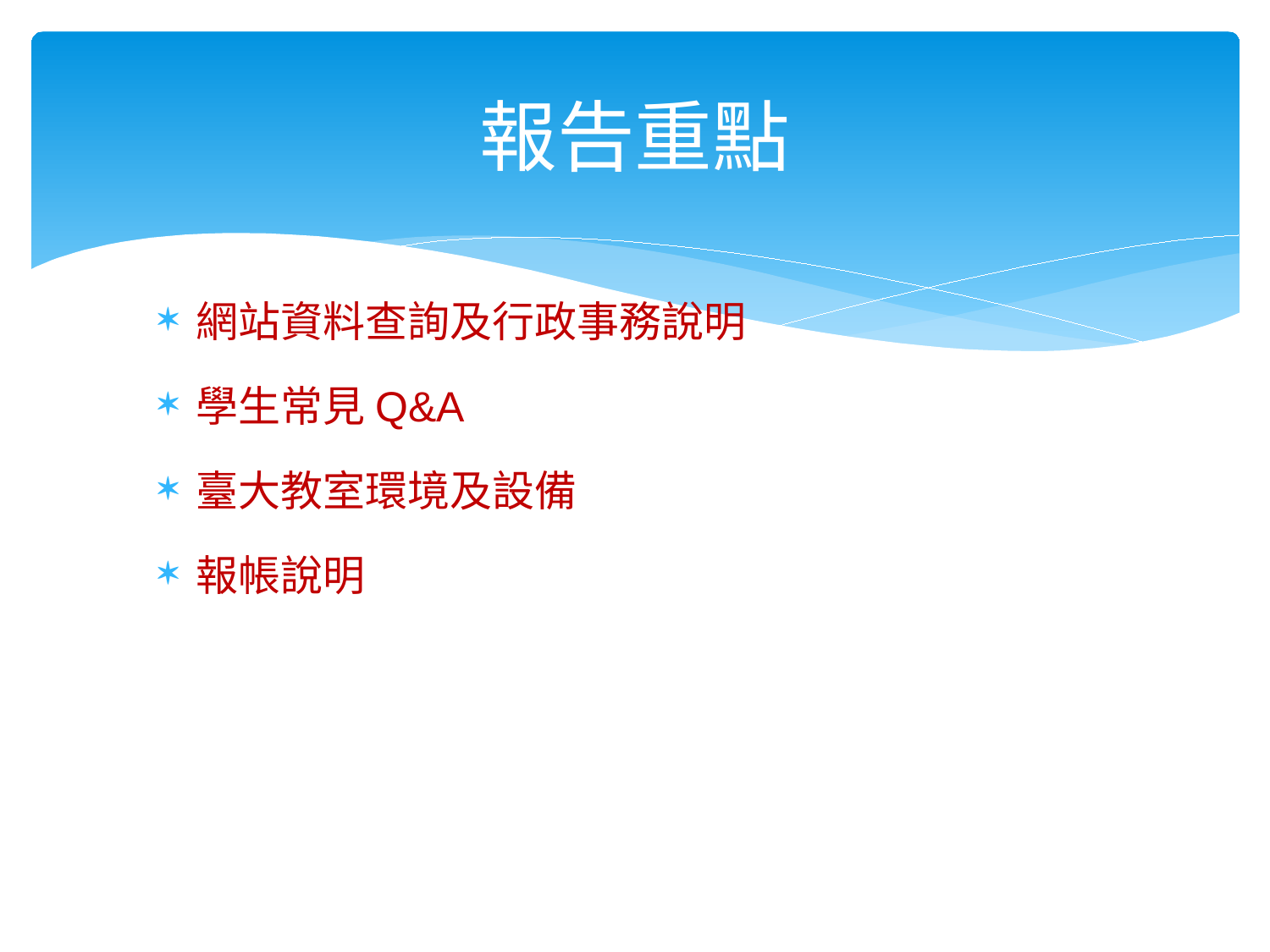

# 報告重點
網站資料查詢及行政事務說明
學生常見Q&A
臺大教室環境及設備
報帳說明